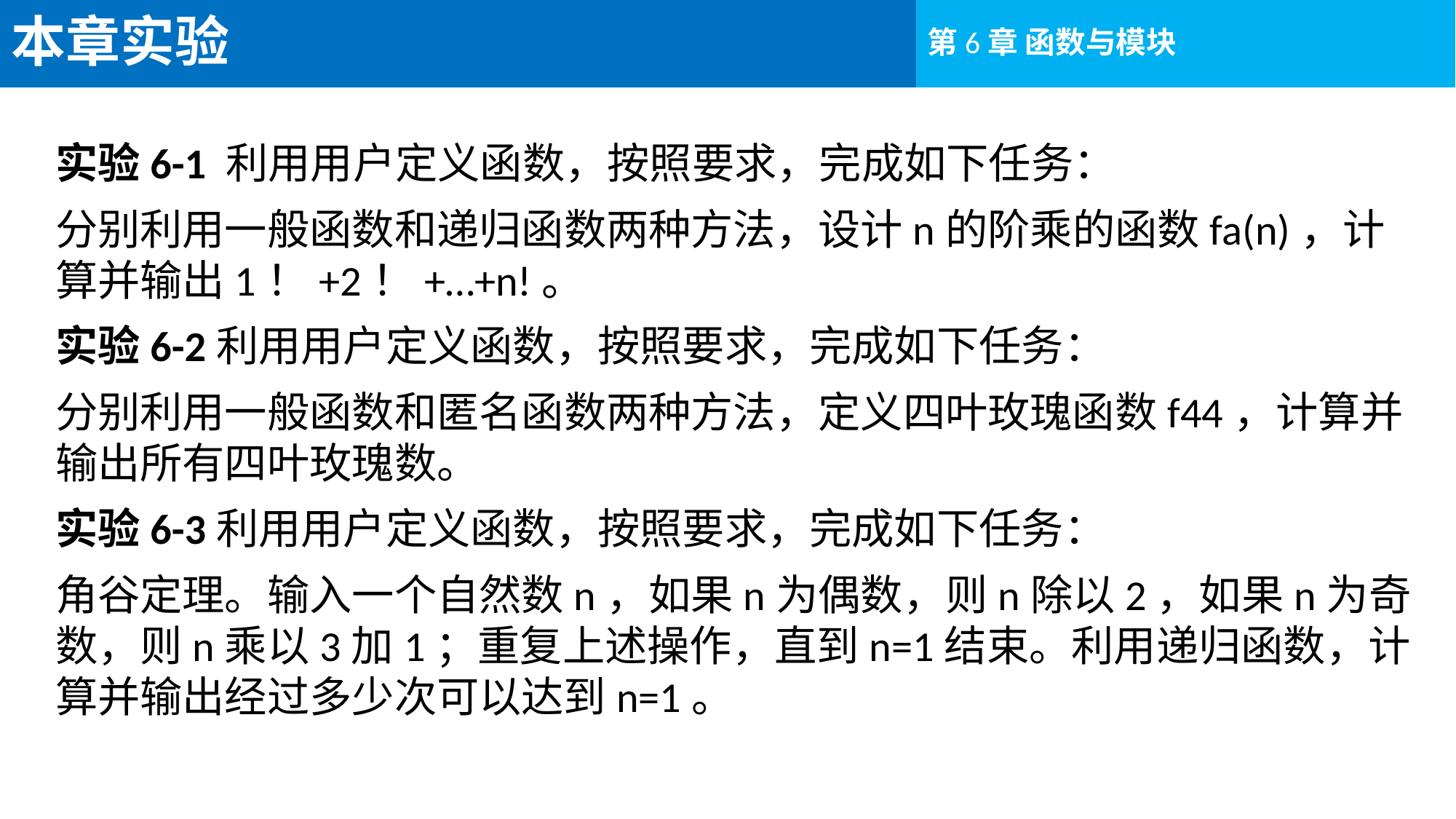

# 本章实验
实验6-1 利用用户定义函数，按照要求，完成如下任务：
分别利用一般函数和递归函数两种方法，设计n的阶乘的函数fa(n)，计算并输出1！+2！+…+n!。
实验6-2利用用户定义函数，按照要求，完成如下任务：
分别利用一般函数和匿名函数两种方法，定义四叶玫瑰函数f44，计算并输出所有四叶玫瑰数。
实验6-3利用用户定义函数，按照要求，完成如下任务：
角谷定理。输入一个自然数n，如果n为偶数，则n除以2，如果n为奇数，则n乘以3加1；重复上述操作，直到n=1结束。利用递归函数，计算并输出经过多少次可以达到n=1。